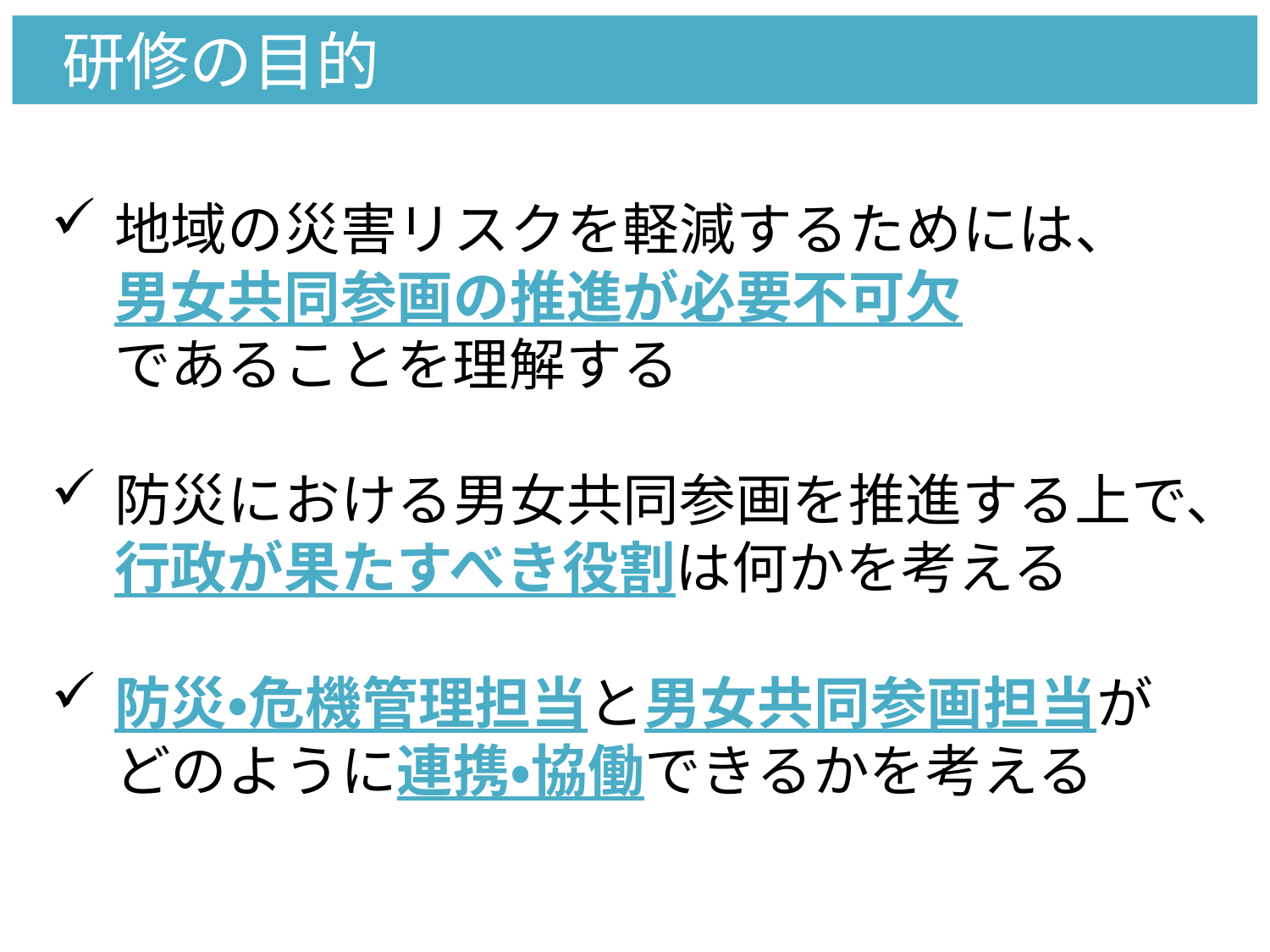

研修の目的
地域の災害リスクを軽減するためには、
男女共同参画の推進が必要不可欠
であることを理解する

防災における男女共同参画を推進する上で、行政が果たすべき役割は何かを考える

防災・危機管理担当と男女共同参画担当が
どのように連携・協働できるかを考える